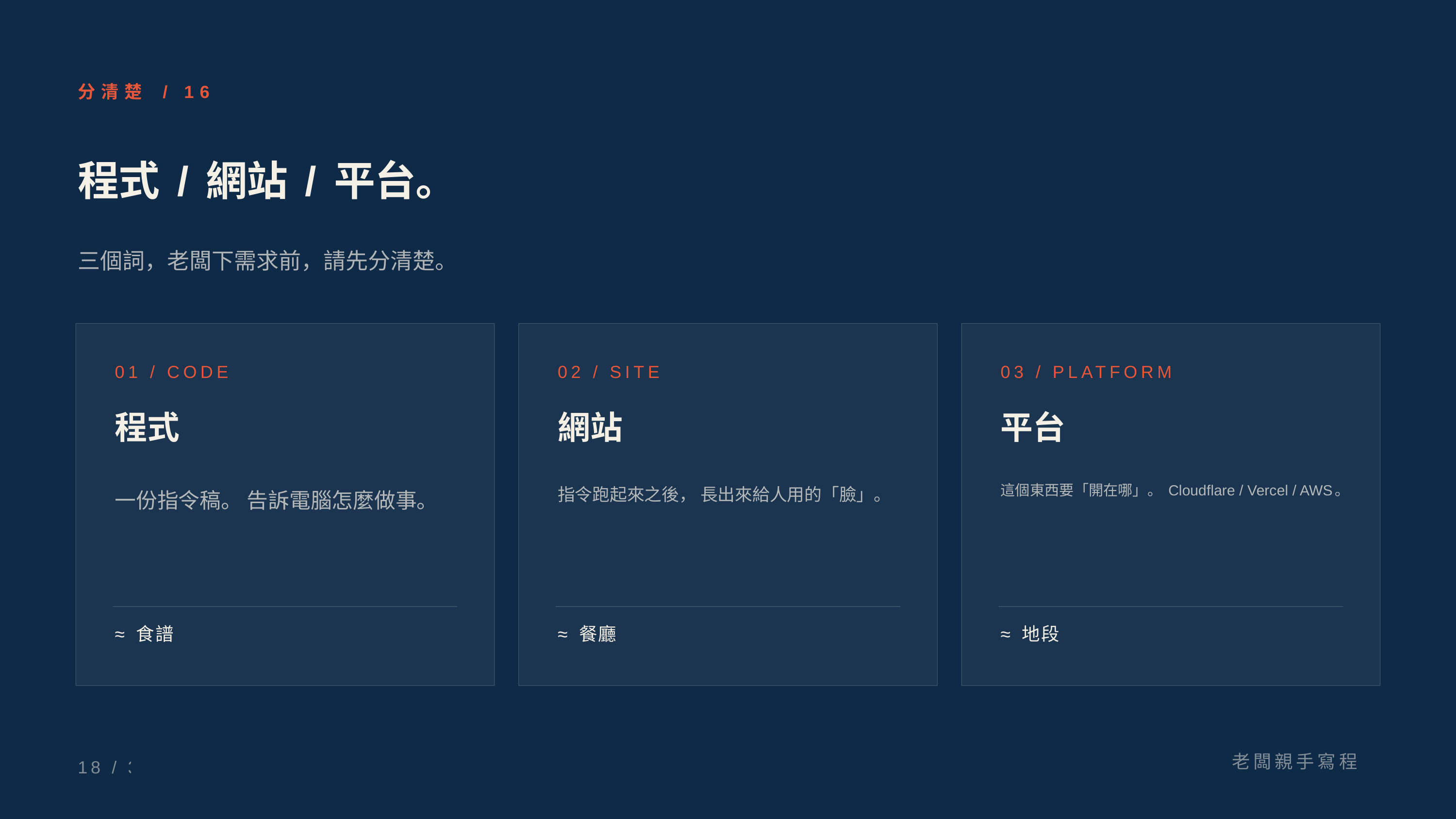

分清楚 / 16
程式 / 網站 / 平台。
三個詞，老闆下需求前，請先分清楚。

01 / CODE
02 / SITE
03 / PLATFORM
程式
網站
平台
一份指令稿。 告訴電腦怎麼做事。
指令跑起來之後， 長出來給人用的「臉」。
這個東西要「開在哪」。 Cloudflare / Vercel / AWS。

≈ 食譜
≈ 餐廳
≈ 地段
老闆親手寫程式
18 / 35